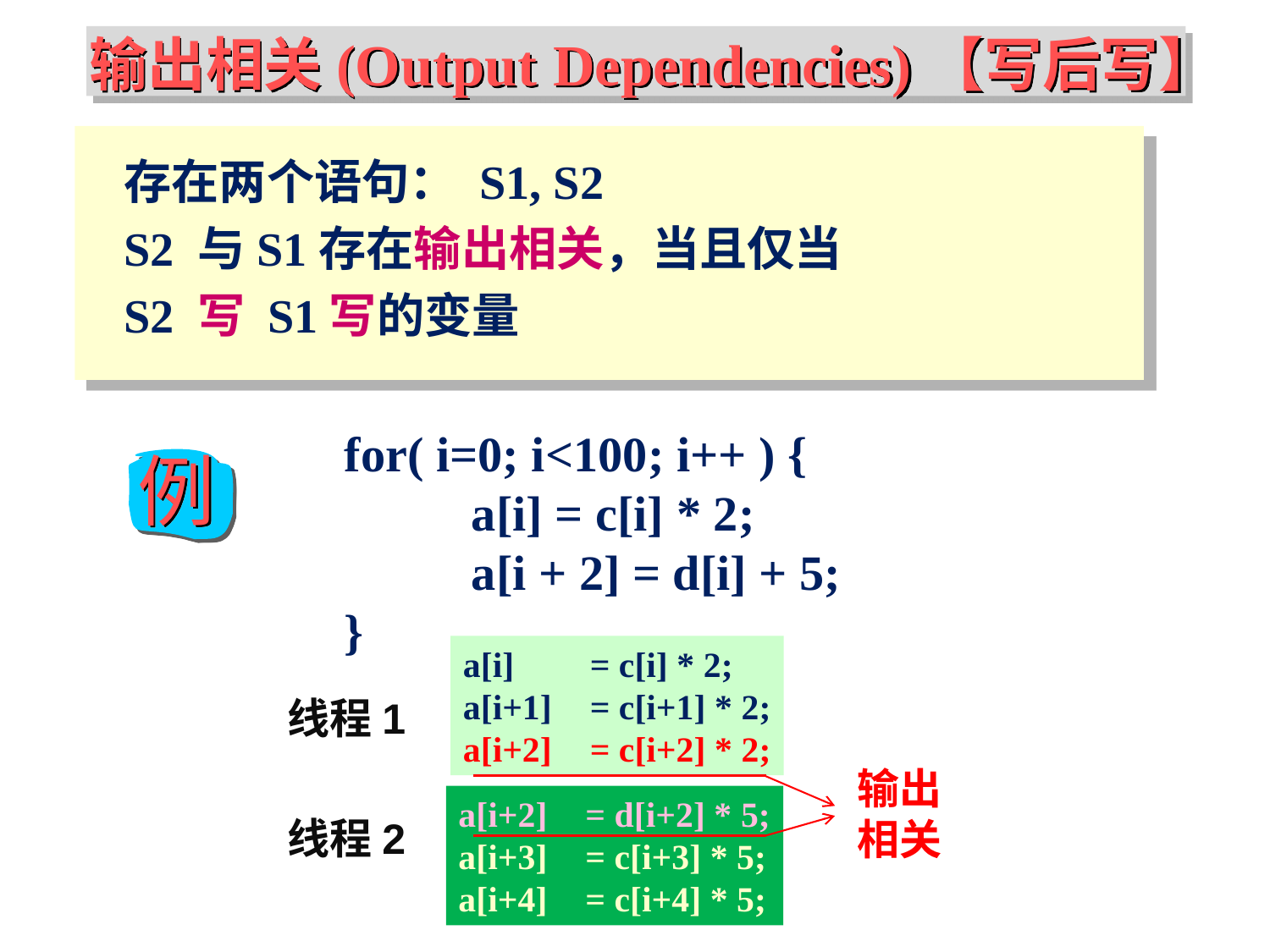

输出相关(Output Dependencies)【写后写】

存在两个语句： S1, S2
S2 与S1存在输出相关，当且仅当
S2 写 S1写的变量
for( i=0; i<100; i++ ) {
	a[i] = c[i] * 2;
	a[i + 2] = d[i] + 5;
}

例
a[i] 	= c[i] * 2;
a[i+1]	= c[i+1] * 2;
a[i+2]	= c[i+2] * 2;
线程1
输出相关
a[i+2] 	= d[i+2] * 5;
a[i+3]	= c[i+3] * 5;
a[i+4]	= c[i+4] * 5;
线程2